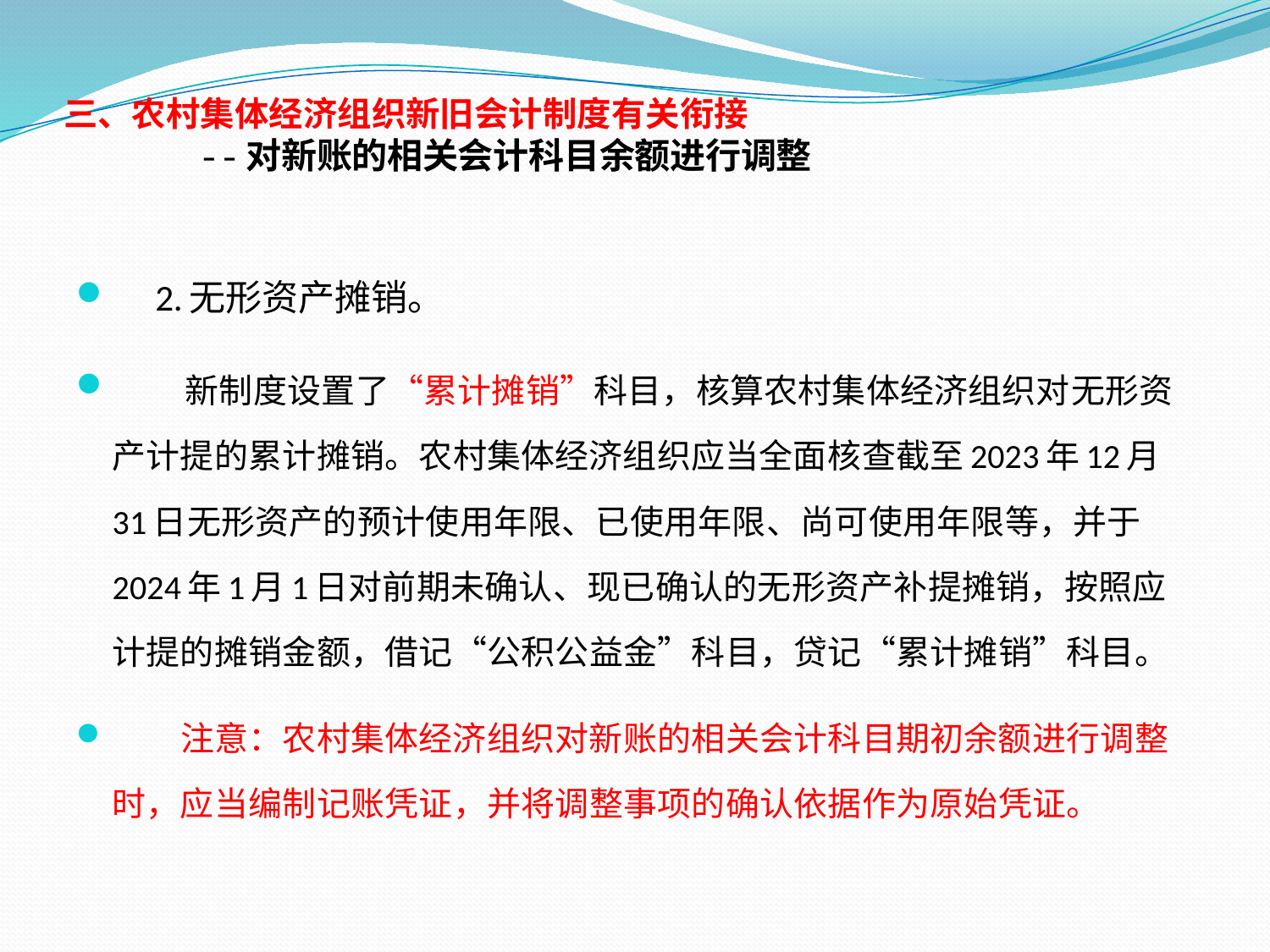

# 三、农村集体经济组织新旧会计制度有关衔接 --对新账的相关会计科目余额进行调整
　2.无形资产摊销。
　　新制度设置了“累计摊销”科目，核算农村集体经济组织对无形资产计提的累计摊销。农村集体经济组织应当全面核查截至2023年12月31日无形资产的预计使用年限、已使用年限、尚可使用年限等，并于2024年1月1日对前期未确认、现已确认的无形资产补提摊销，按照应计提的摊销金额，借记“公积公益金”科目，贷记“累计摊销”科目。
　　注意：农村集体经济组织对新账的相关会计科目期初余额进行调整时，应当编制记账凭证，并将调整事项的确认依据作为原始凭证。